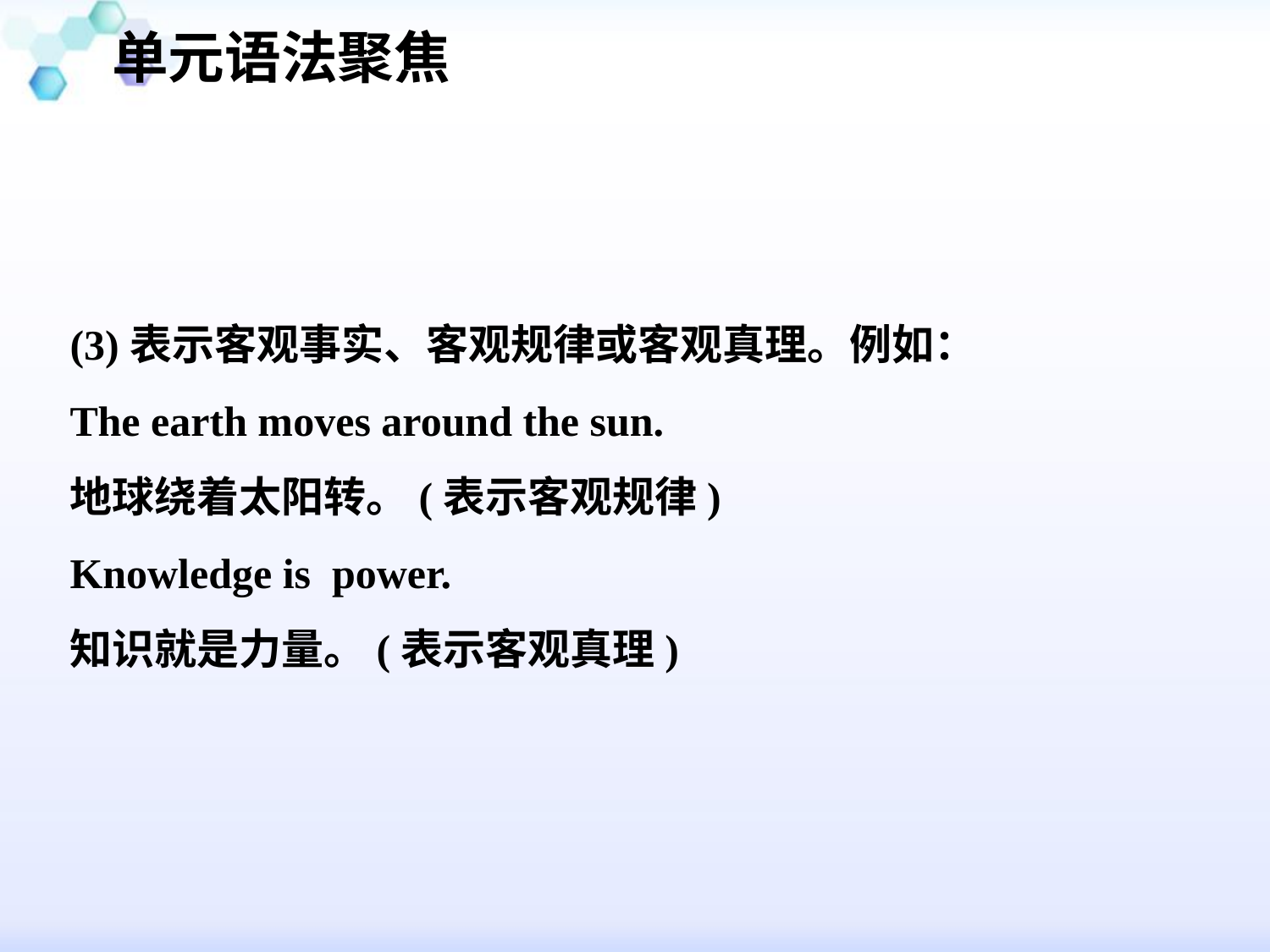

单元语法聚焦
#
(3)表示客观事实、客观规律或客观真理。例如：
The earth moves around the sun.
地球绕着太阳转。(表示客观规律)
Knowledge is  power.
知识就是力量。(表示客观真理)